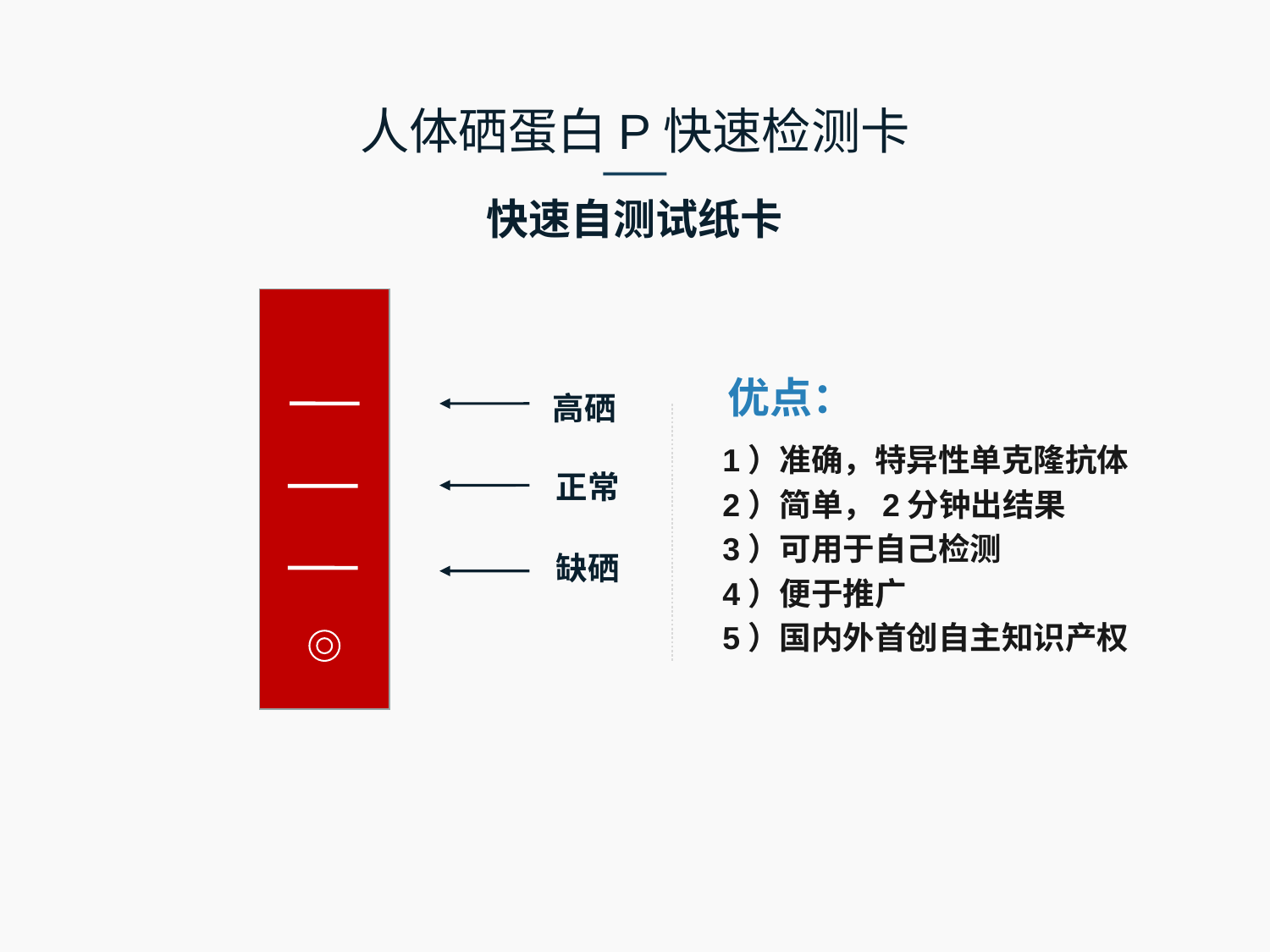

# 人体硒蛋白P快速检测卡

快速自测试纸卡

优点：
 1）准确，特异性单克隆抗体
 2）简单，2分钟出结果
 3）可用于自己检测
 4）便于推广
 5）国内外首创自主知识产权
高硒

正常

缺硒